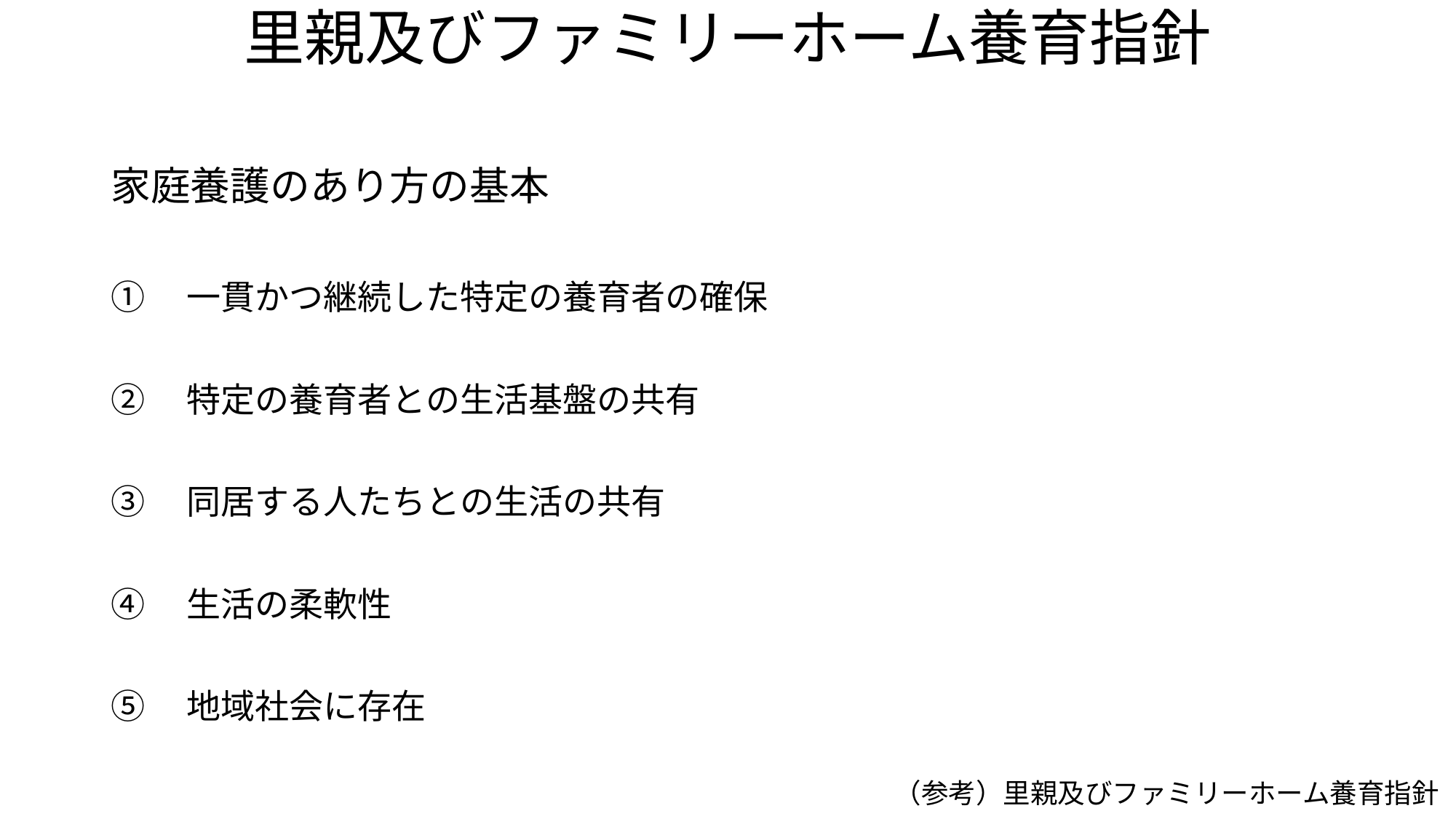

# 里親及びファミリーホーム養育指針
家庭養護のあり方の基本

①　一貫かつ継続した特定の養育者の確保

②　特定の養育者との生活基盤の共有

③　同居する人たちとの生活の共有

④　生活の柔軟性

⑤　地域社会に存在
（参考）里親及びファミリーホーム養育指針